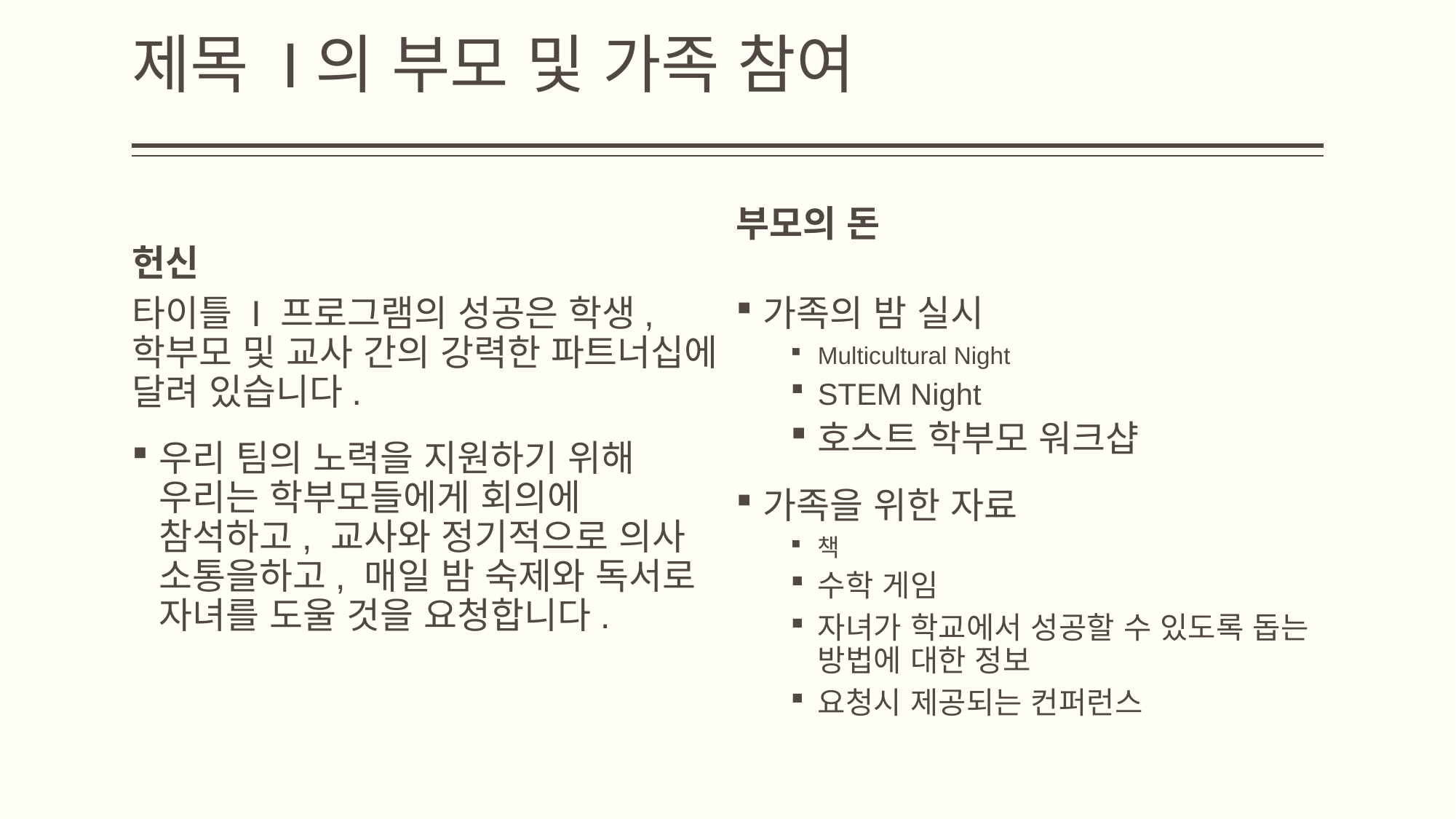

# 제목 I의 부모 및 가족 참여

헌신
부모의 돈

타이틀 I 프로그램의 성공은 학생, 학부모 및 교사 간의 강력한 파트너십에 달려 있습니다.
우리 팀의 노력을 지원하기 위해 우리는 학부모들에게 회의에 참석하고, 교사와 정기적으로 의사 소통을하고, 매일 밤 숙제와 독서로 자녀를 도울 것을 요청합니다.
가족의 밤 실시
Multicultural Night
STEM Night
호스트 학부모 워크샵
가족을 위한 자료
책
수학 게임
자녀가 학교에서 성공할 수 있도록 돕는 방법에 대한 정보
요청시 제공되는 컨퍼런스